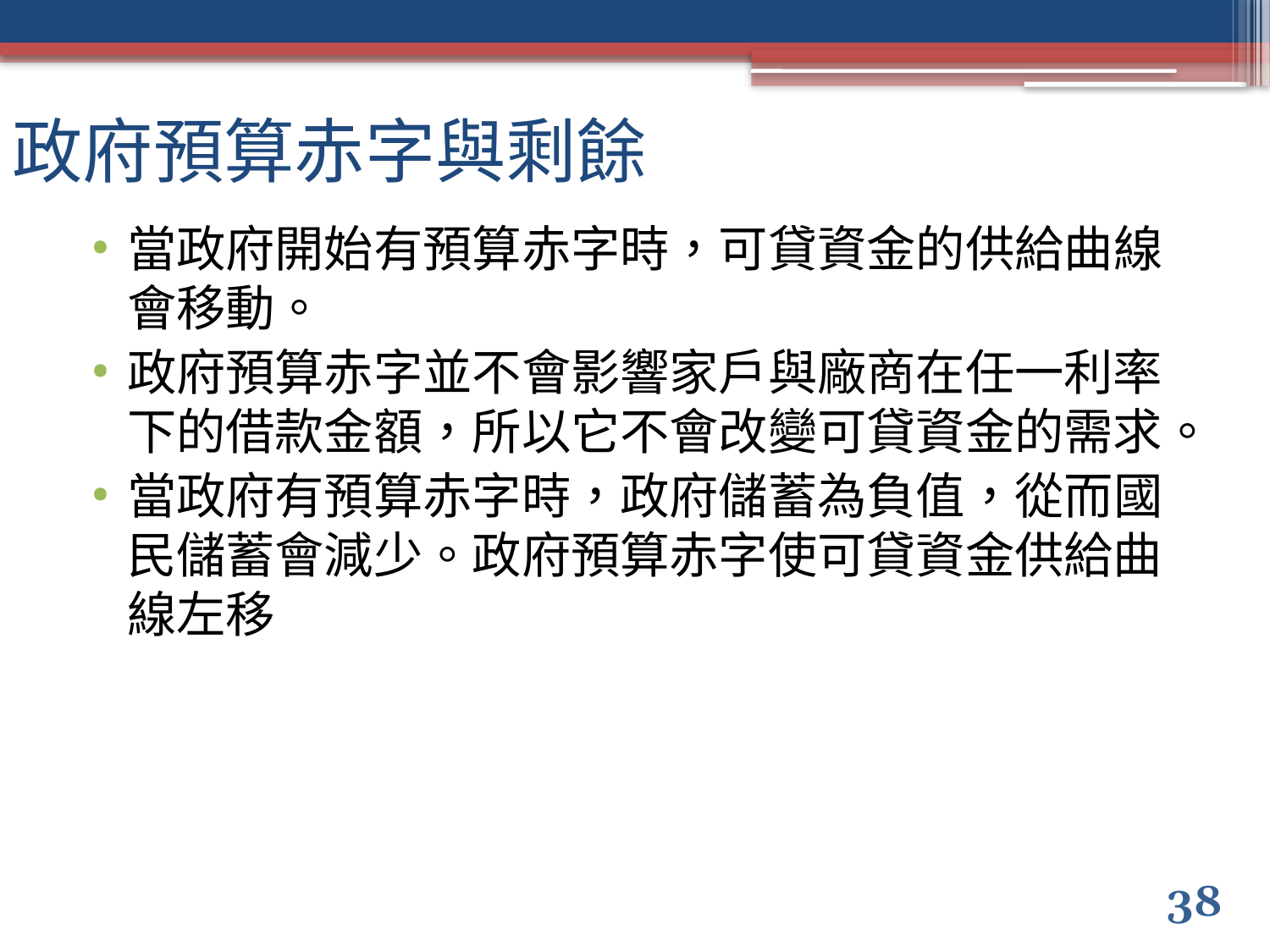

# 政府預算赤字與剩餘
當政府開始有預算赤字時，可貸資金的供給曲線會移動。
政府預算赤字並不會影響家戶與廠商在任一利率下的借款金額，所以它不會改變可貸資金的需求。
當政府有預算赤字時，政府儲蓄為負值，從而國民儲蓄會減少。政府預算赤字使可貸資金供給曲線左移

38